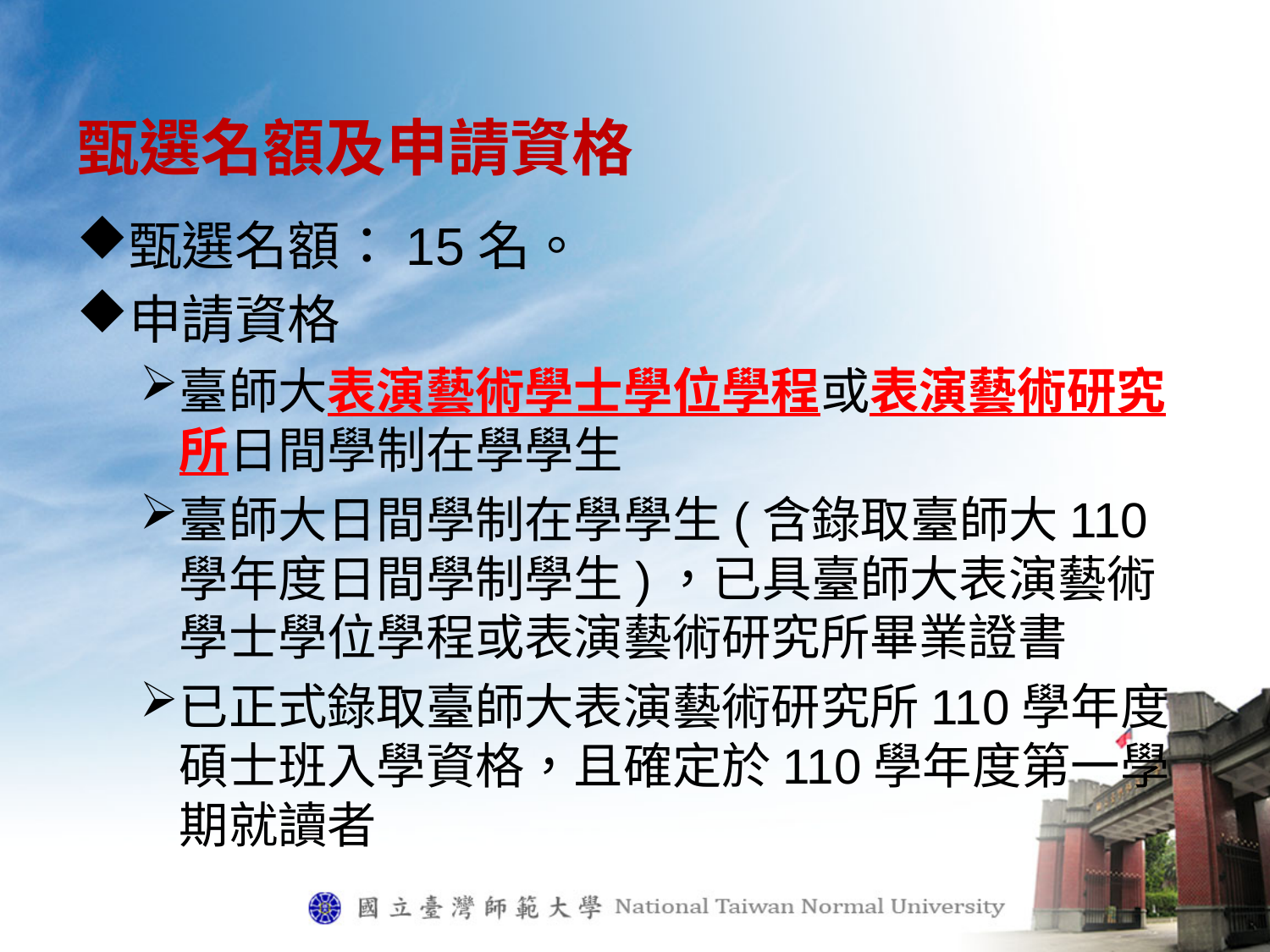

# 甄選名額及申請資格
甄選名額：15名。
申請資格
臺師大表演藝術學士學位學程或表演藝術研究所日間學制在學學生
臺師大日間學制在學學生(含錄取臺師大110學年度日間學制學生)，已具臺師大表演藝術學士學位學程或表演藝術研究所畢業證書
已正式錄取臺師大表演藝術研究所110學年度碩士班入學資格，且確定於110學年度第一學期就讀者